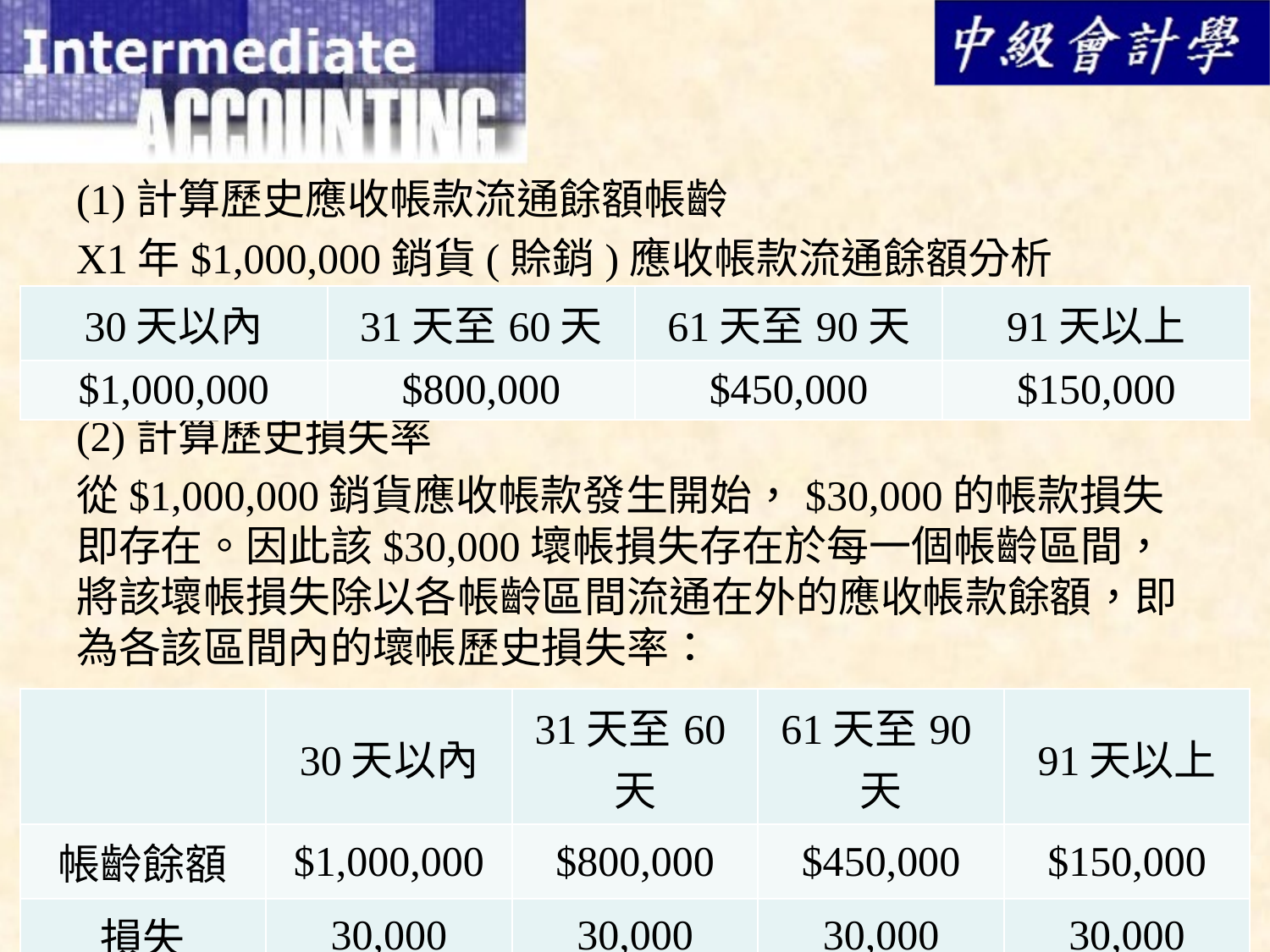

(1)計算歷史應收帳款流通餘額帳齡
X1年$1,000,000銷貨(賒銷)應收帳款流通餘額分析

(2)計算歷史損失率
從$1,000,000銷貨應收帳款發生開始，$30,000的帳款損失即存在。因此該$30,000壞帳損失存在於每一個帳齡區間，將該壞帳損失除以各帳齡區間流通在外的應收帳款餘額，即為各該區間內的壞帳歷史損失率：

| 30天以內 | 31天至60天 | 61天至90天 | 91天以上 |
| --- | --- | --- | --- |
| $1,000,000 | $800,000 | $450,000 | $150,000 |
|  | 30天以內 | 31天至60天 | 61天至90天 | 91天以上 |
| --- | --- | --- | --- | --- |
| 帳齡餘額 | $1,000,000 | $800,000 | $450,000 | $150,000 |
| 損失 | 30,000 | 30,000 | 30,000 | 30,000 |
| 損失率 | 3% | 3.75% | 6.67% | 20% |